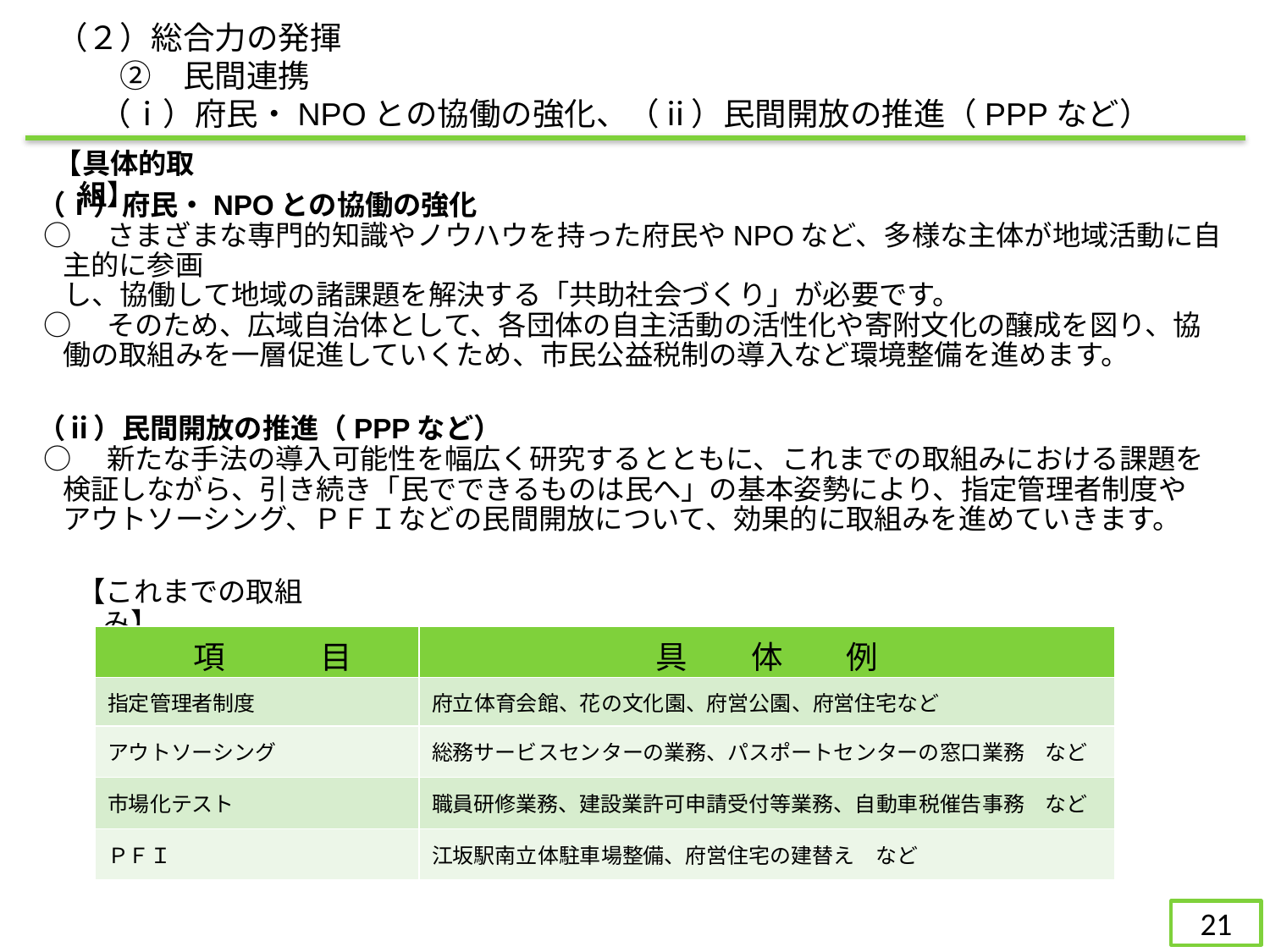

（２）総合力の発揮
　　②　民間連携
     （ⅰ）府民・NPOとの協働の強化、（ⅱ）民間開放の推進（PPPなど）

【具体的取組】
（ⅰ）府民・NPOとの協働の強化
 ○　さまざまな専門的知識やノウハウを持った府民やNPOなど、多様な主体が地域活動に自主的に参画
   し、協働して地域の諸課題を解決する「共助社会づくり」が必要です。
 ○　そのため、広域自治体として、各団体の自主活動の活性化や寄附文化の醸成を図り、協働の取組みを一層促進していくため、市民公益税制の導入など環境整備を進めます。

（ⅱ）民間開放の推進（PPPなど）
 ○　新たな手法の導入可能性を幅広く研究するとともに、これまでの取組みにおける課題を検証しながら、引き続き「民でできるものは民へ」の基本姿勢により、指定管理者制度やアウトソーシング、ＰＦＩなどの民間開放について、効果的に取組みを進めていきます。
【これまでの取組み】
| 項　　　目 | 具　　体　　例 |
| --- | --- |
| 指定管理者制度 | 府立体育会館、花の文化園、府営公園、府営住宅など |
| アウトソーシング | 総務サービスセンターの業務、パスポートセンターの窓口業務　など |
| 市場化テスト | 職員研修業務、建設業許可申請受付等業務、自動車税催告事務　など |
| ＰＦＩ | 江坂駅南立体駐車場整備、府営住宅の建替え　など |
21